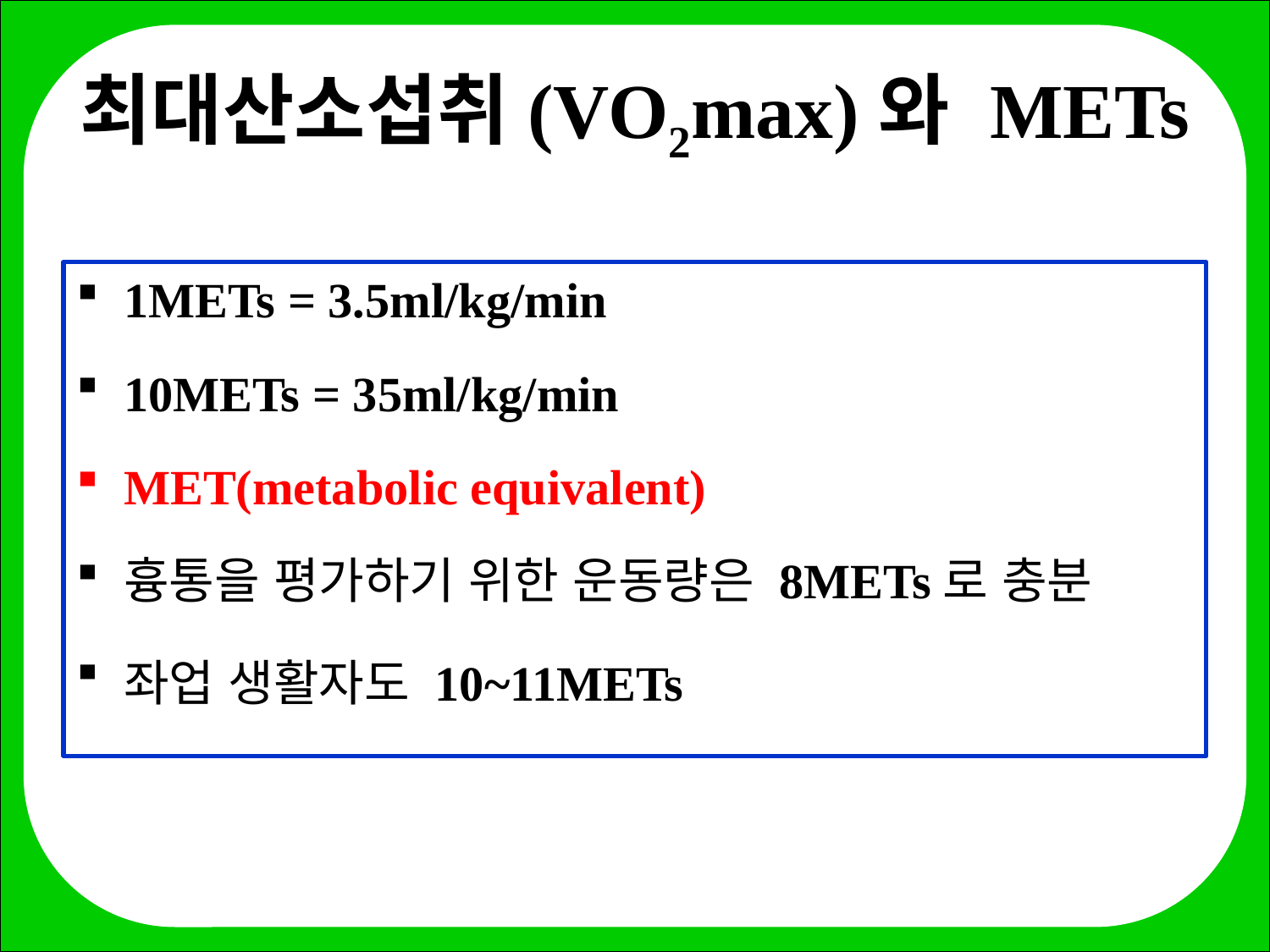

# 최대산소섭취(VO2max)와 METs
1METs = 3.5ml/kg/min

10METs = 35ml/kg/min

MET(metabolic equivalent)

흉통을 평가하기 위한 운동량은 8METs로 충분

좌업 생활자도 10~11METs도달이 어렵다